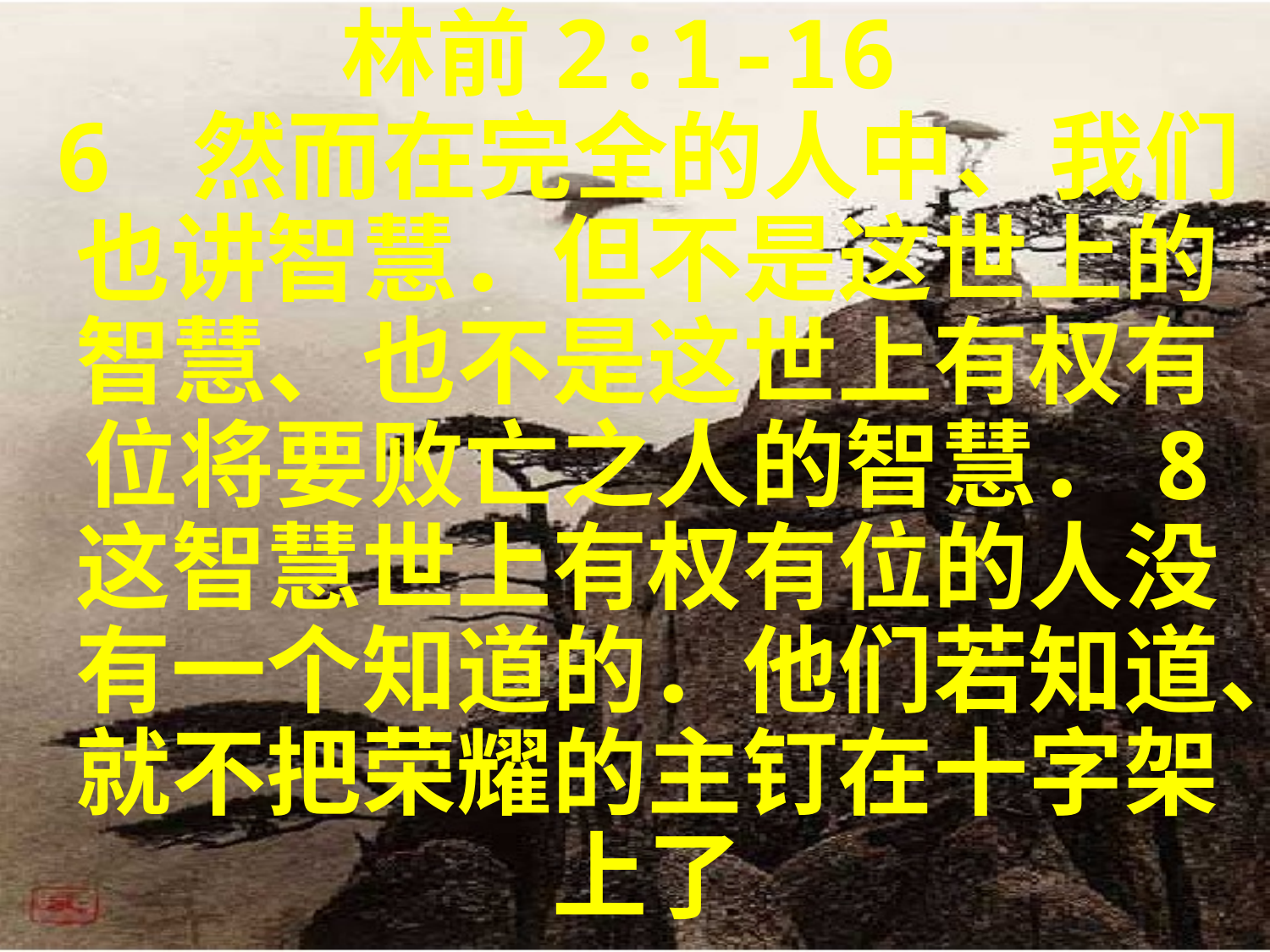

林前2:1-16
6 然而在完全的人中、我们也讲智慧．但不是这世上的智慧、也不是这世上有权有位将要败亡之人的智慧．8 这智慧世上有权有位的人没有一个知道的．他们若知道、就不把荣耀的主钉在十字架上了